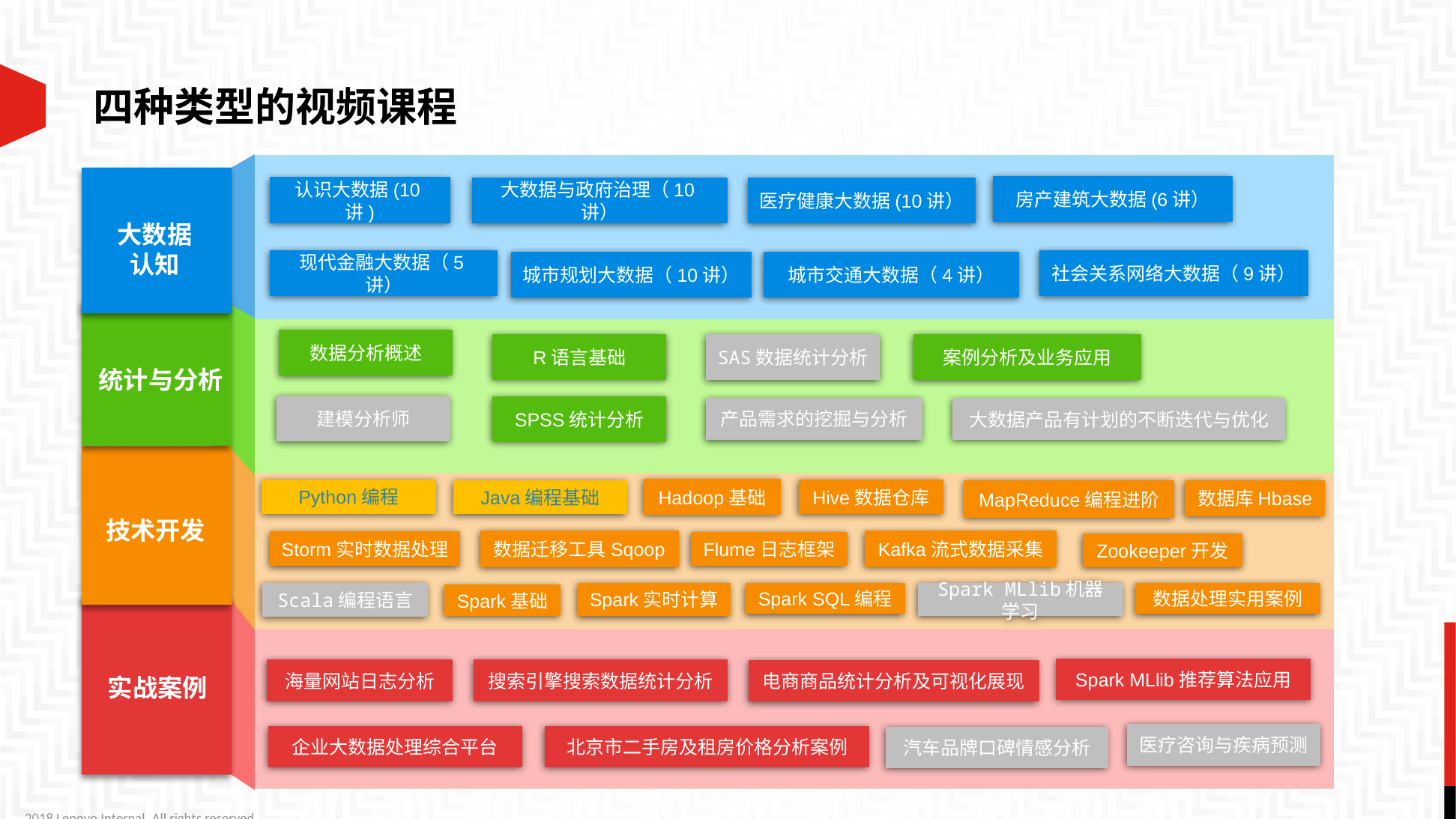

四种类型的视频课程

房产建筑大数据(6讲）
认识大数据(10讲)
大数据与政府治理（10讲）
医疗健康大数据(10讲）
大数据
认知

社会关系网络大数据（9讲）
现代金融大数据（5讲）
城市规划大数据（10讲）
城市交通大数据（4讲）

数据分析概述
SAS数据统计分析
案例分析及业务应用
R语言基础

统计与分析
建模分析师
SPSS统计分析
产品需求的挖掘与分析
大数据产品有计划的不断迭代与优化

Hadoop基础
Python编程
Hive数据仓库
Java编程基础
数据库Hbase
MapReduce编程进阶
技术开发
数据迁移工具Sqoop
Kafka流式数据采集
Storm实时数据处理
Flume日志框架
Zookeeper开发
Scala编程语言
Spark SQL编程
Spark实时计算
数据处理实用案例
Spark MLlib机器学习
Spark基础

Spark MLlib推荐算法应用
海量网站日志分析
搜索引擎搜索数据统计分析
电商商品统计分析及可视化展现
实战案例
医疗咨询与疾病预测
企业大数据处理综合平台
北京市二手房及租房价格分析案例
汽车品牌口碑情感分析